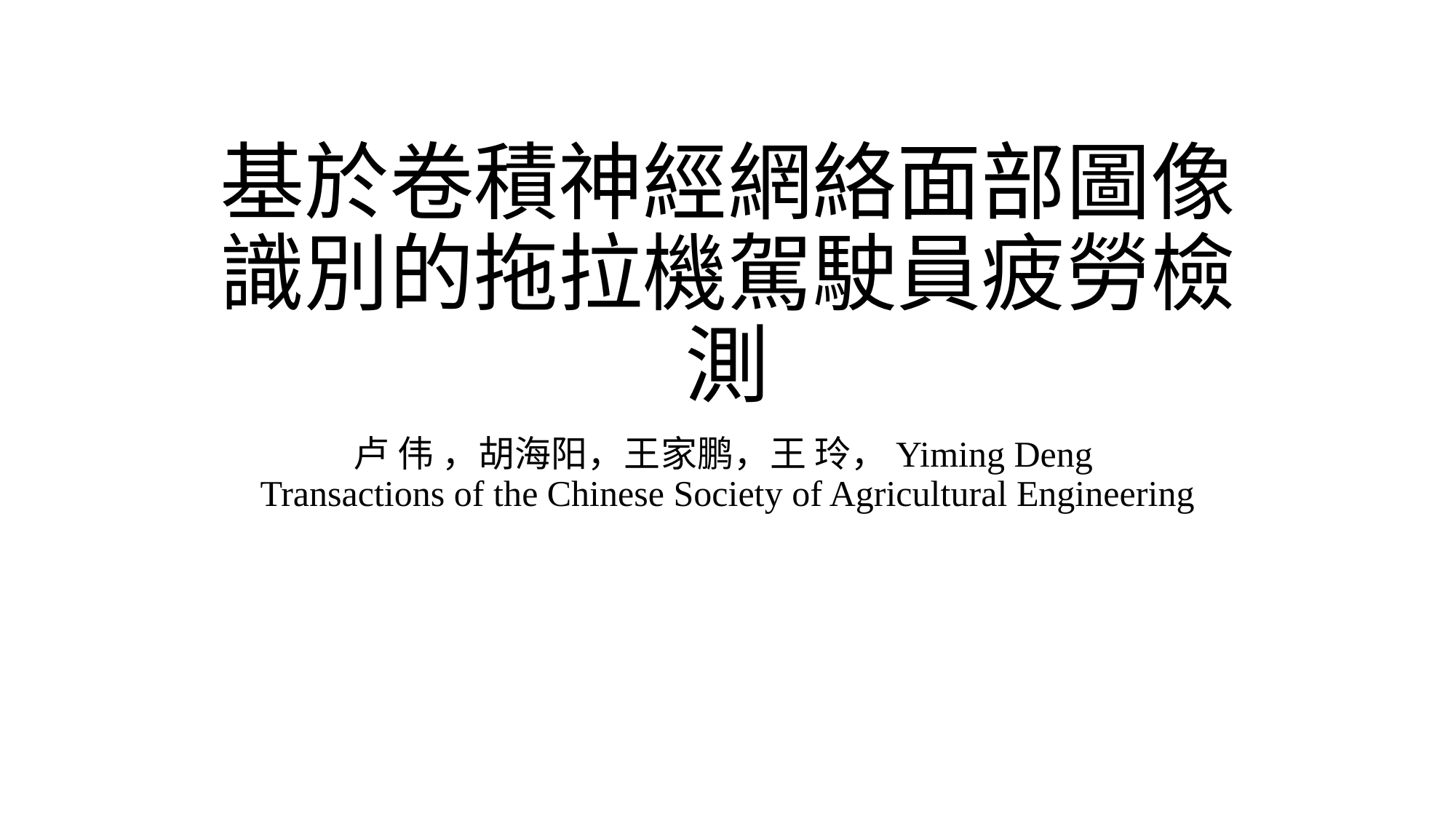

# 基於卷積神經網絡面部圖像識別的拖拉機駕駛員疲勞檢測
卢 伟 ，胡海阳，王家鹏，王 玲，Yiming Deng
Transactions of the Chinese Society of Agricultural Engineering